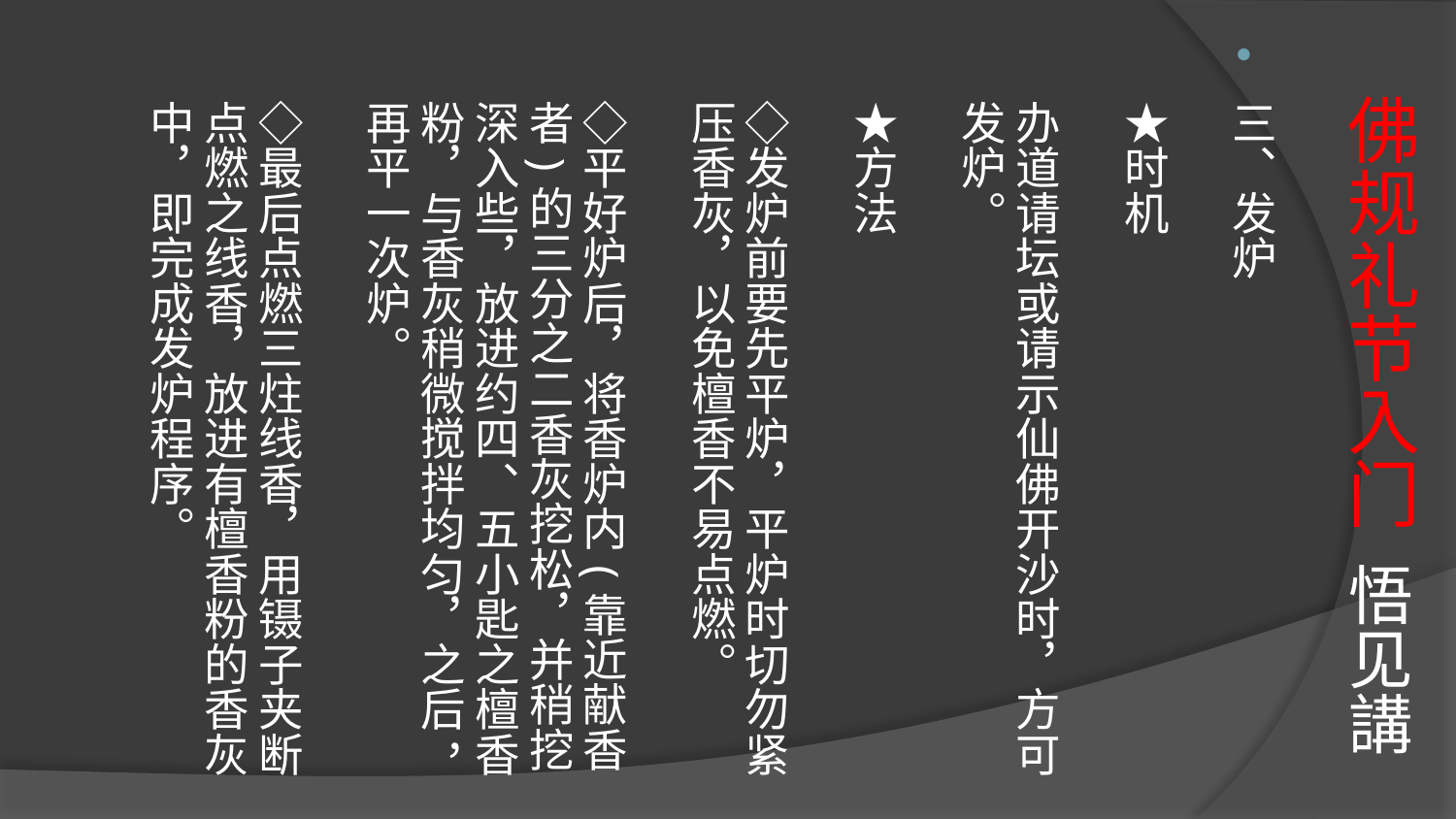

# 佛规礼节入门  悟见講
三、发​​炉
★时机
办道请坛或请示仙佛开沙时，方可发炉。
★方法
◇发炉前要先平炉，平炉时切勿紧压香灰，以免檀香不易点燃。
◇平好炉后，将香炉内(靠近献香者)的三分之二香灰挖松，并稍挖深入些，放进约四、五小匙之檀香粉，与香灰稍微搅拌均匀，之后 ，再平一次炉。
◇最后点燃三炷线香，用镊子夹断点燃之线香，放进有檀香粉的香灰中，即完成发炉程序。